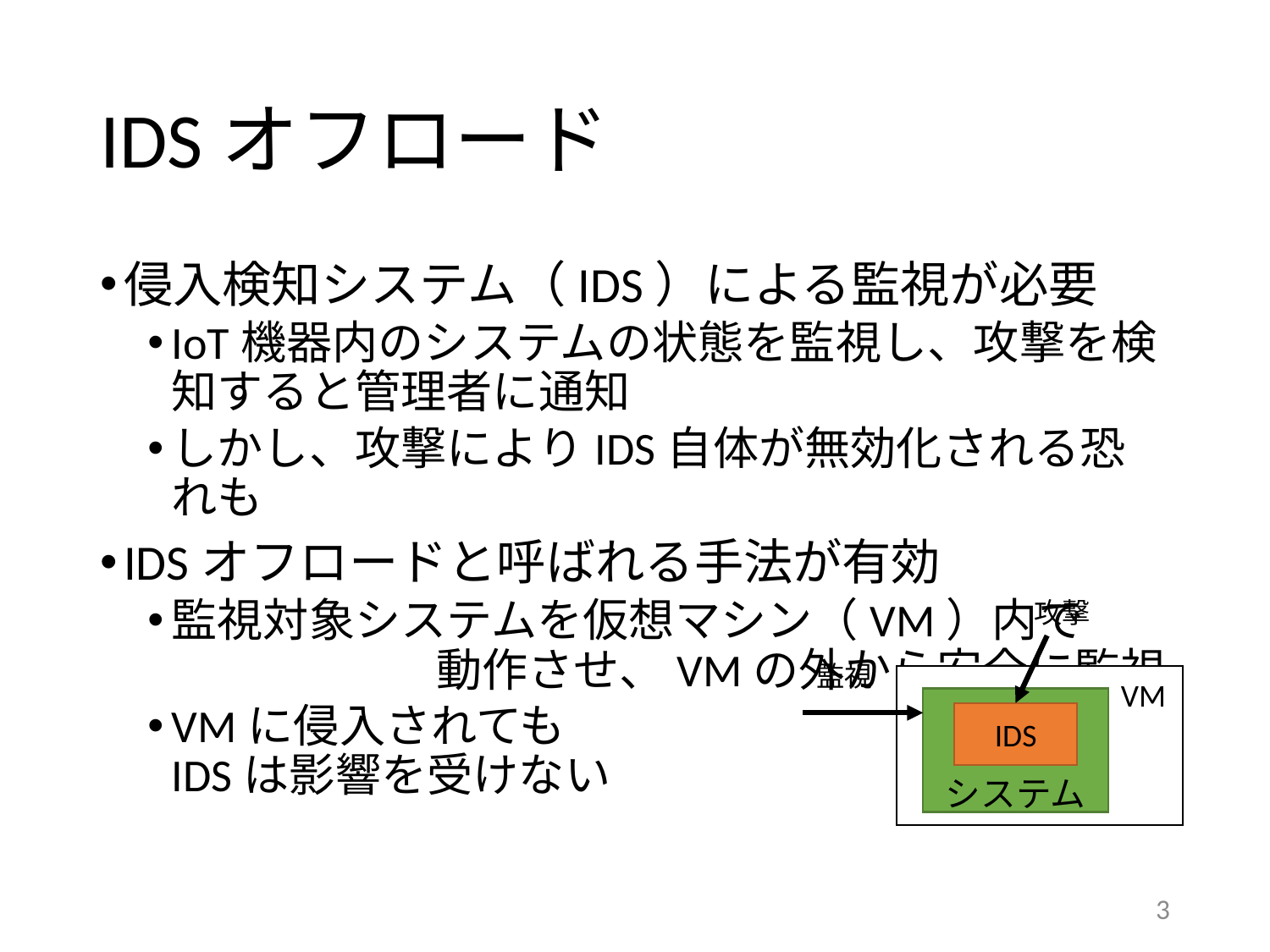

# IDSオフロード
侵入検知システム（IDS）による監視が必要
IoT機器内のシステムの状態を監視し、攻撃を検知すると管理者に通知
しかし、攻撃によりIDS自体が無効化される恐れも
IDSオフロードと呼ばれる手法が有効
監視対象システムを仮想マシン（VM）内で	　　　動作させ、VMの外から安全に監視
VMに侵入されても
IDSは影響を受けない
攻撃
監視

VM

システム

IDS
3